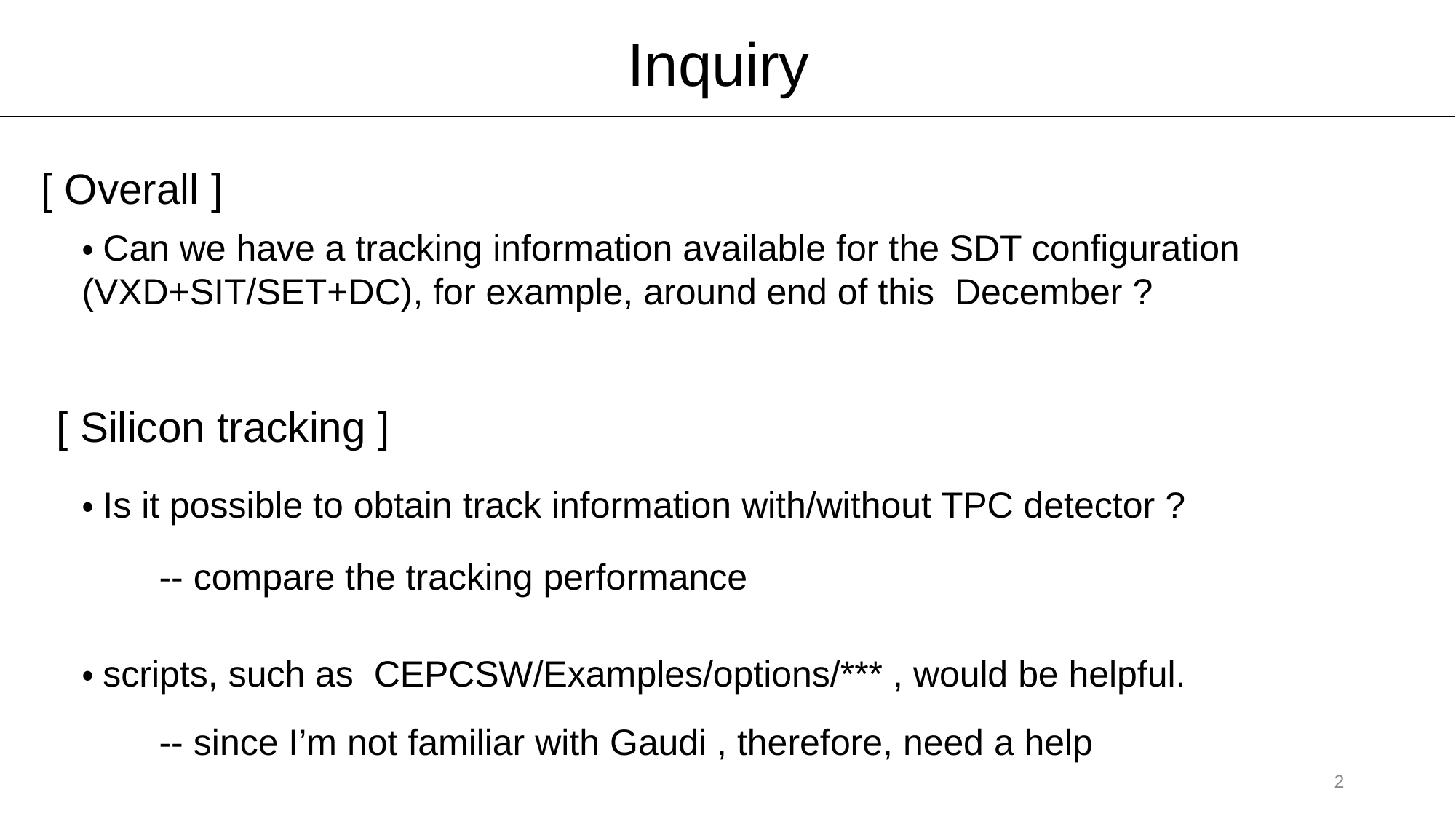

Inquiry
[ Overall ]
・Can we have a tracking information available for the SDT configuration (VXD+SIT/SET+DC), for example, around end of this  December ?
[ Silicon tracking ]
・Is it possible to obtain track information with/without TPC detector ?
-- compare the tracking performance
・scripts, such as  CEPCSW/Examples/options/*** , would be helpful.
-- since I’m not familiar with Gaudi , therefore, need a help
2